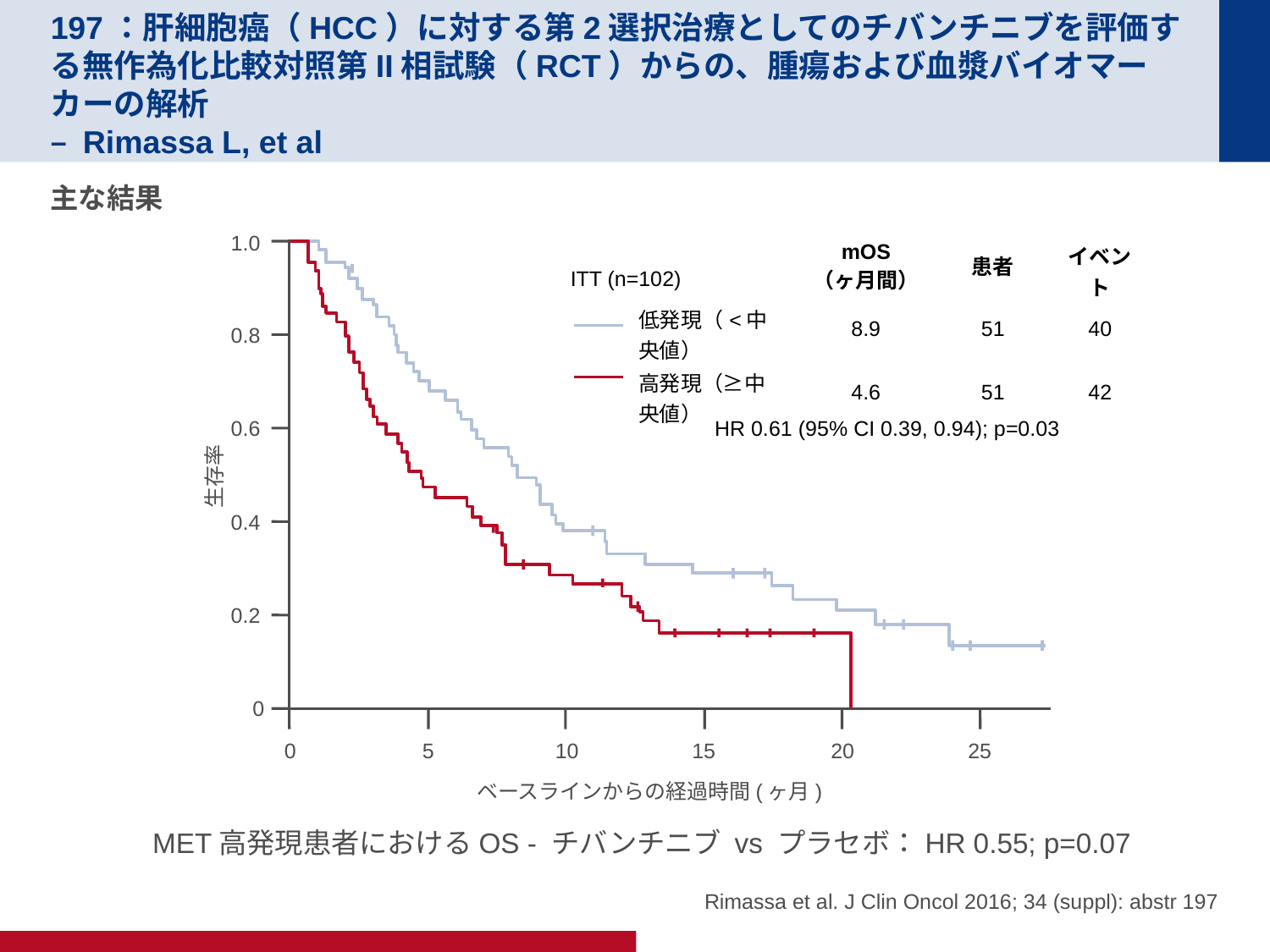

# 197：肝細胞癌（HCC）に対する第2選択治療としてのチバンチニブを評価する無作為化比較対照第II相試験（RCT）からの、腫瘍および血漿バイオマーカーの解析 – Rimassa L, et al
主な結果

1.0

0.8

0.6

生存率
0.4

0.2

0

0
5
10
15
20
25
ベースラインからの経過時間(ヶ月)
|  | mOS （ヶ月間） | 患者 | イベント |
| --- | --- | --- | --- |
| 低発現（<中央値） | 8.9 | 51 | 40 |
| 高発現（≥中央値） | 4.6 | 51 | 42 |

ITT (n=102)
HR 0.61 (95% CI 0.39, 0.94); p=0.03
MET高発現患者におけるOS - チバンチニブ vs プラセボ：HR 0.55; p=0.07
Rimassa et al. J Clin Oncol 2016; 34 (suppl): abstr 197